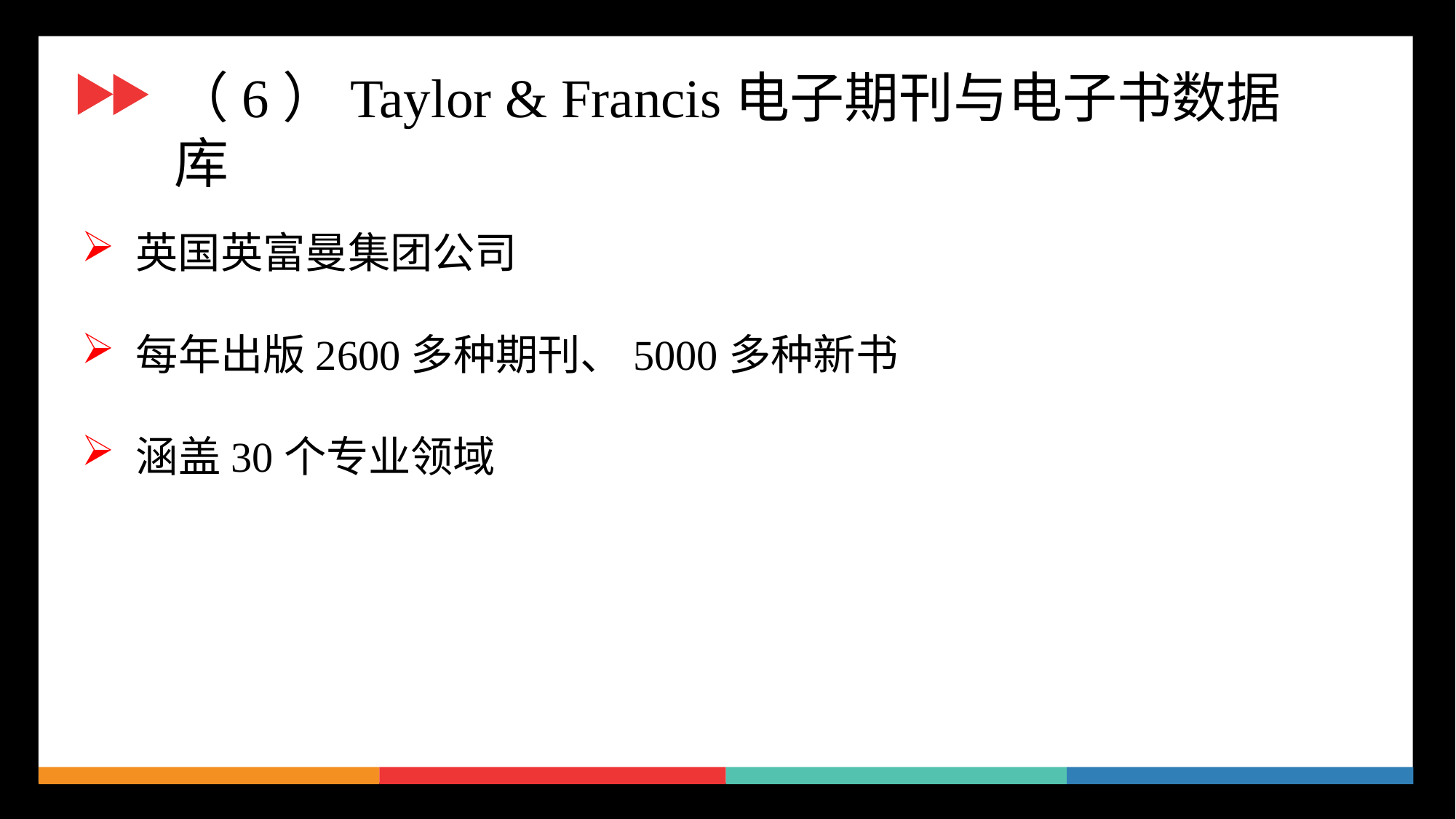

（6）Taylor & Francis电子期刊与电子书数据库

英国英富曼集团公司
每年出版2600多种期刊、5000多种新书
涵盖30个专业领域